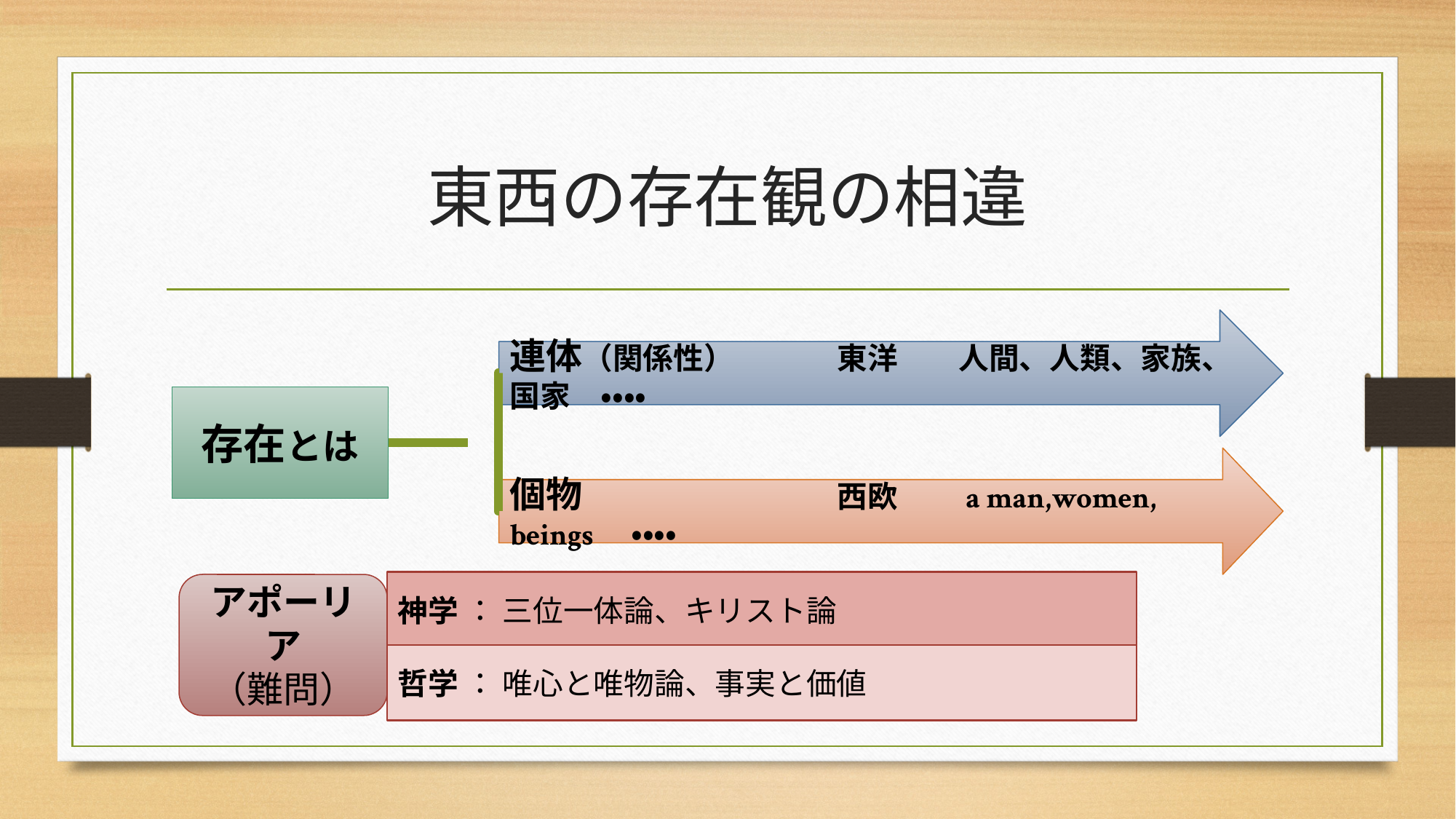

# 東西の存在観の相違
連体（関係性）	東洋　　人間、人類、家族、国家　・・・・
存在とは
個物			西欧　　a man,women, beings　・・・・
神学 ： 三位一体論、キリスト論
アポーリア
（難問）
哲学 ： 唯心と唯物論、事実と価値